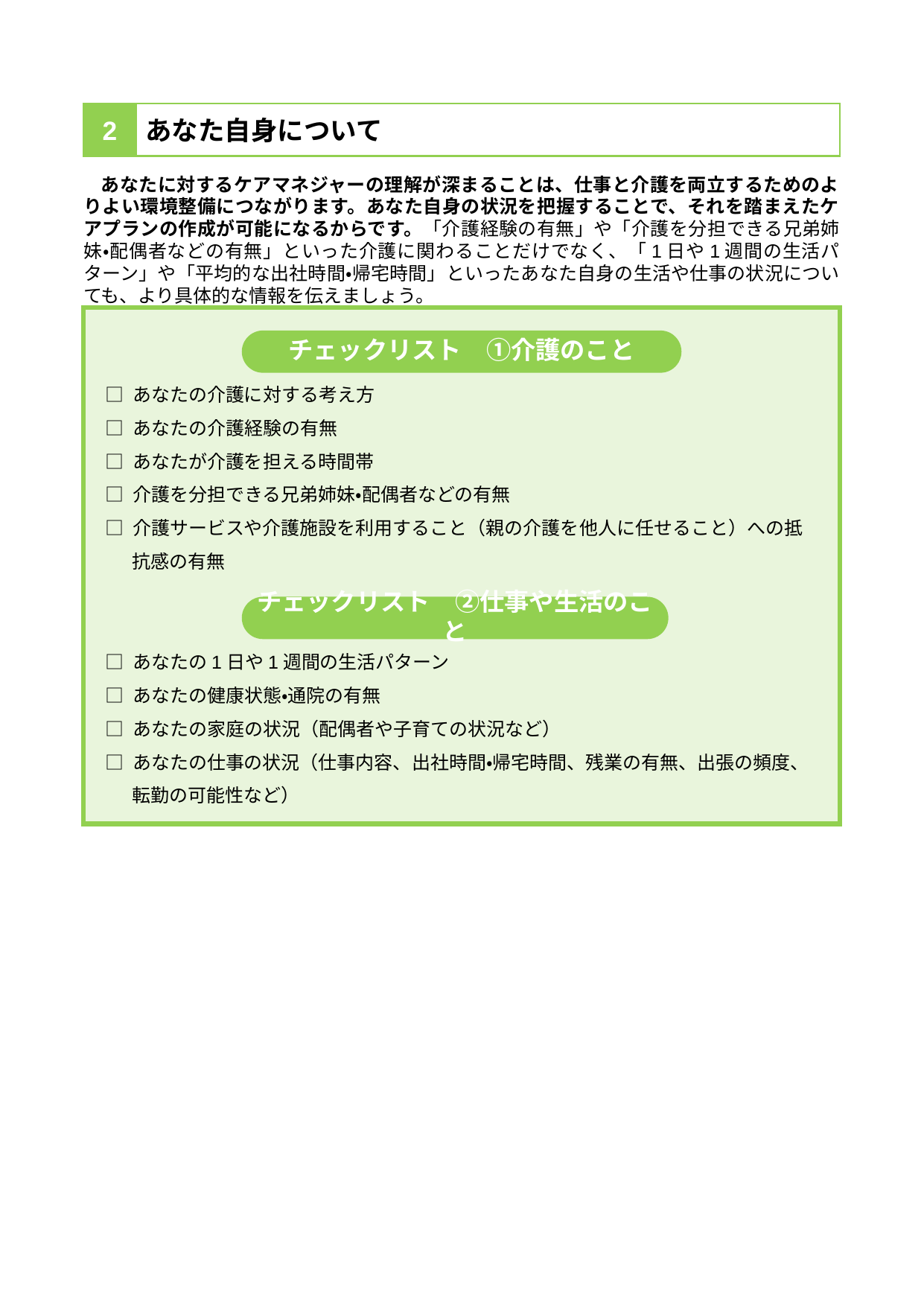

2
あなた自身について
あなたに対するケアマネジャーの理解が深まることは、仕事と介護を両立するためのよりよい環境整備につながります。あなた自身の状況を把握することで、それを踏まえたケアプランの作成が可能になるからです。「介護経験の有無」や「介護を分担できる兄弟姉妹・配偶者などの有無」といった介護に関わることだけでなく、「1日や1週間の生活パターン」や「平均的な出社時間・帰宅時間」といったあなた自身の生活や仕事の状況についても、より具体的な情報を伝えましょう。

□ あなたの介護に対する考え方
□ あなたの介護経験の有無
□ あなたが介護を担える時間帯
□ 介護を分担できる兄弟姉妹・配偶者などの有無
□ 介護サービスや介護施設を利用すること（親の介護を他人に任せること）への抵抗感の有無

□ あなたの1日や1週間の生活パターン
□ あなたの健康状態・通院の有無
□ あなたの家庭の状況（配偶者や子育ての状況など）
□ あなたの仕事の状況（仕事内容、出社時間・帰宅時間、残業の有無、出張の頻度、転勤の可能性など）
チェックリスト　①介護のこと
チェックリスト　②仕事や生活のこと